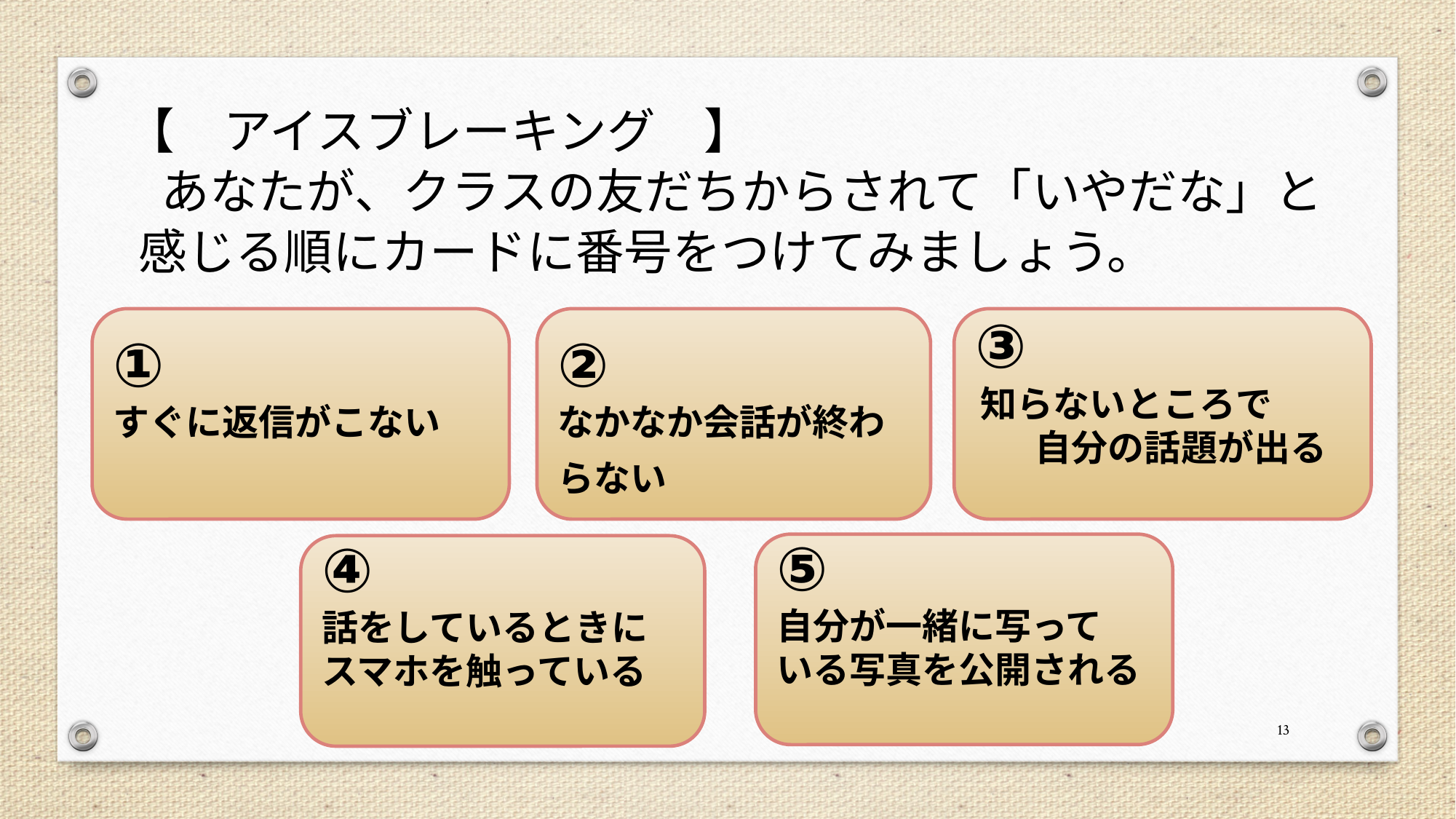

【　アイスブレーキング　】
 　あなたが、クラスの友だちからされて「いやだな」と
　感じる順にカードに番号をつけてみましょう。
①
すぐに返信がこない

②
なかなか会話が終わらない
③
知らないところで　　　自分の話題が出る
⑤
自分が一緒に写って
いる写真を公開される
④
話をしているときに
スマホを触っている
13